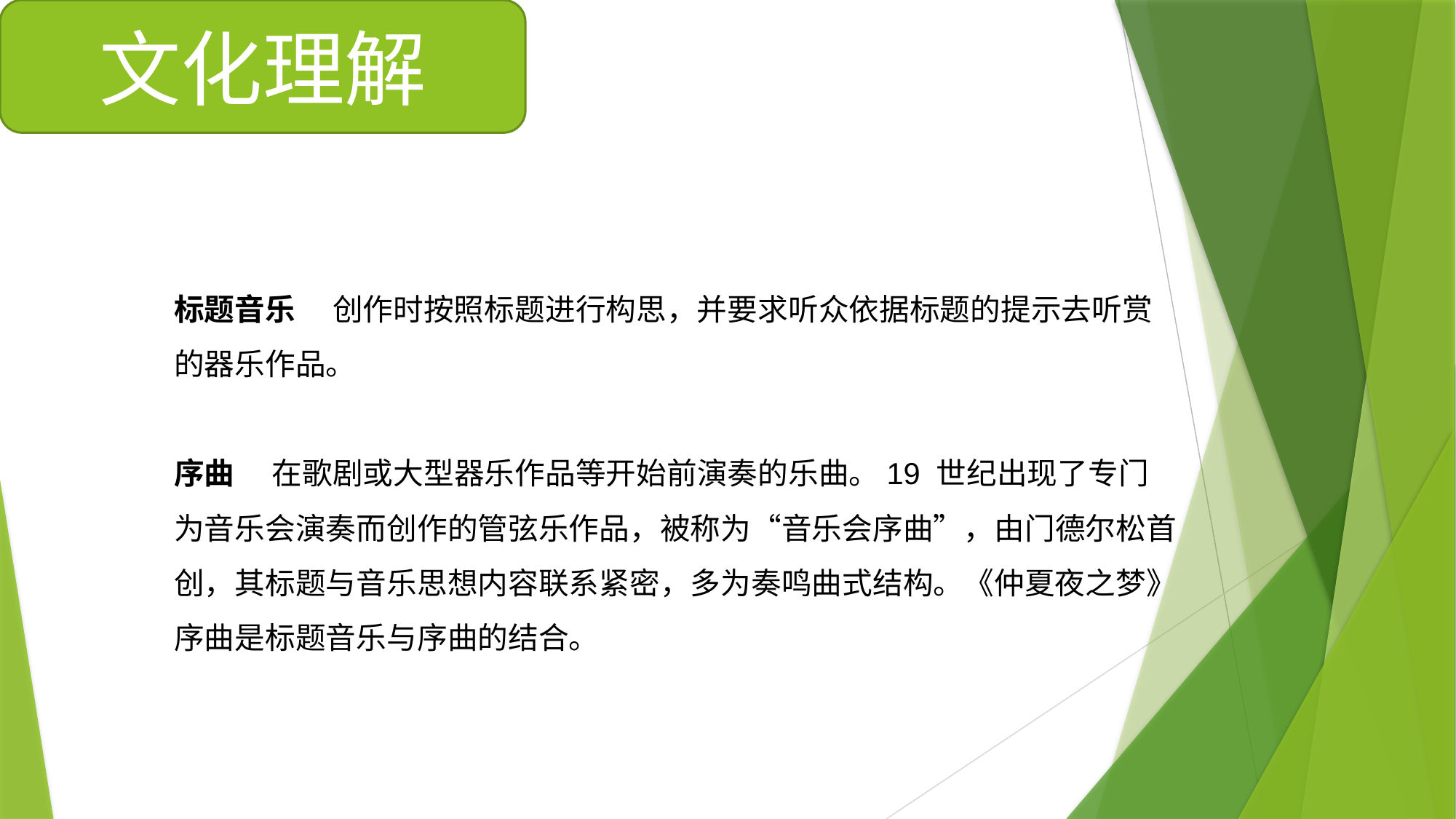

文化理解

标题音乐  创作时按照标题进行构思，并要求听众依据标题的提示去听赏的器乐作品。

序曲  在歌剧或大型器乐作品等开始前演奏的乐曲。19 世纪出现了专门为音乐会演奏而创作的管弦乐作品，被称为“音乐会序曲”，由门德尔松首创，其标题与音乐思想内容联系紧密，多为奏鸣曲式结构。《仲夏夜之梦》序曲是标题音乐与序曲的结合。